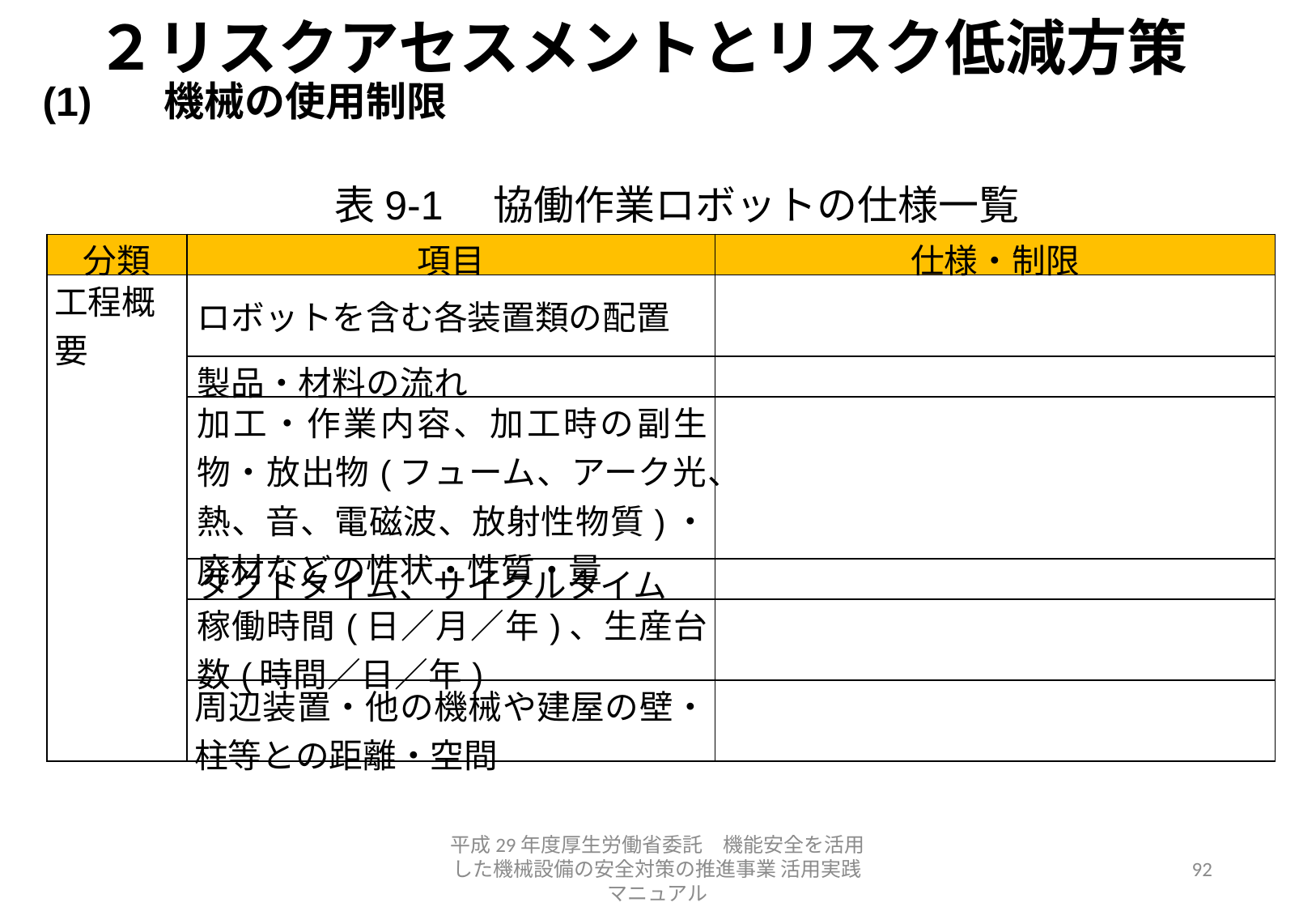

# ２リスクアセスメントとリスク低減方策
(1)	機械の使用制限
表9-1　協働作業ロボットの仕様一覧
| 分類 | 項目 | 仕様・制限 |
| --- | --- | --- |
| 工程概要 | ロボットを含む各装置類の配置 |  |
|  | 製品・材料の流れ |  |
|  | 加工・作業内容、加工時の副生物・放出物(フューム、アーク光、熱、音、電磁波、放射性物質)・廃材などの性状・性質・量 |  |
|  | タクトタイム、サイクルタイム |  |
|  | 稼働時間(日／月／年)、生産台数(時間／日／年) |  |
|  | 周辺装置・他の機械や建屋の壁・柱等との距離・空間 |  |
平成29年度厚生労働省委託　機能安全を活用した機械設備の安全対策の推進事業 活用実践マニュアル
92